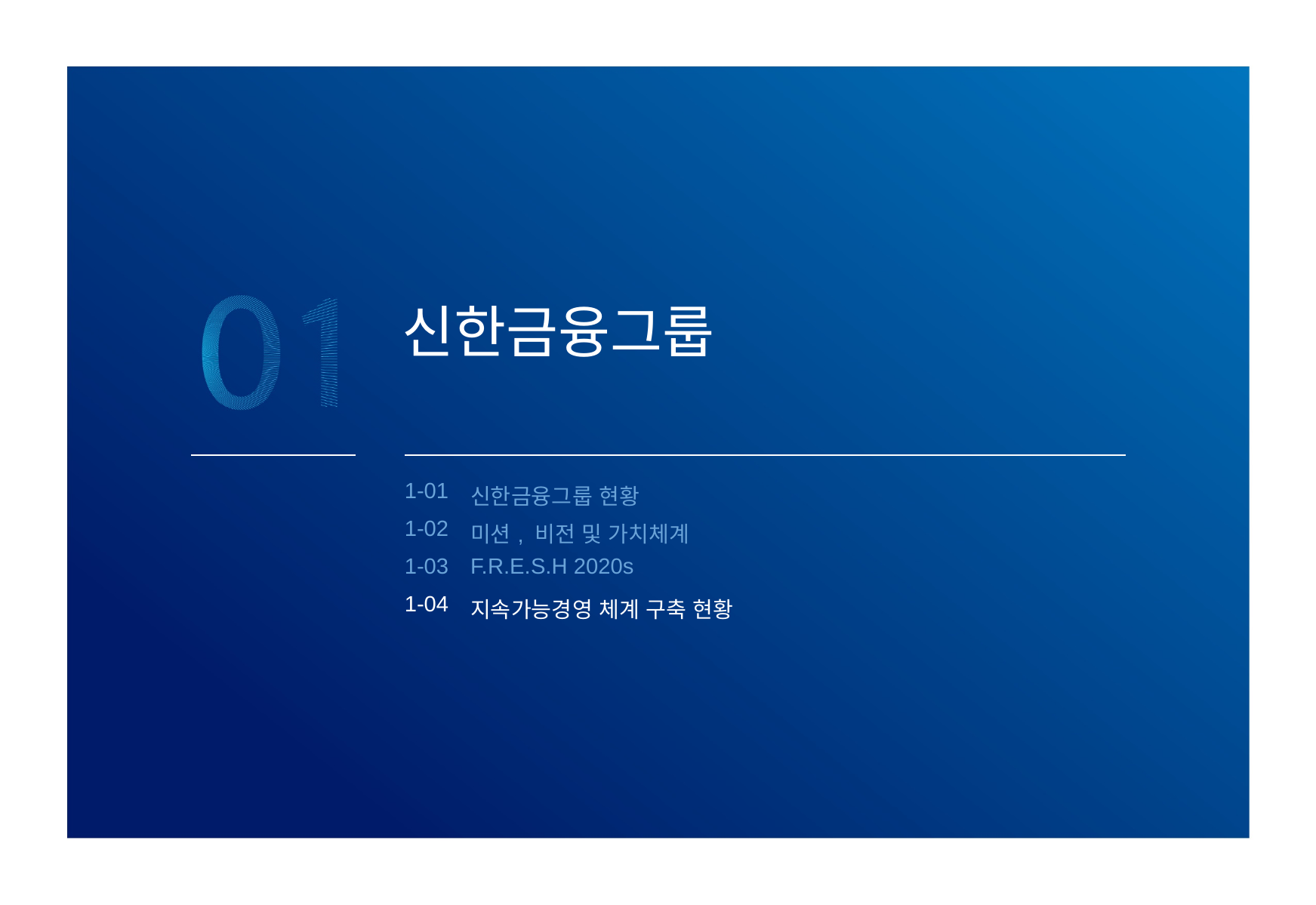

신한금융그룹
| 1-01 | 신한금융그룹 현황 |
| --- | --- |
| 1-02 | 미션, 비전 및 가치체계 |
| 1-03 | F.R.E.S.H 2020s |
| 1-04 | 지속가능경영 체계 구축 현황 |